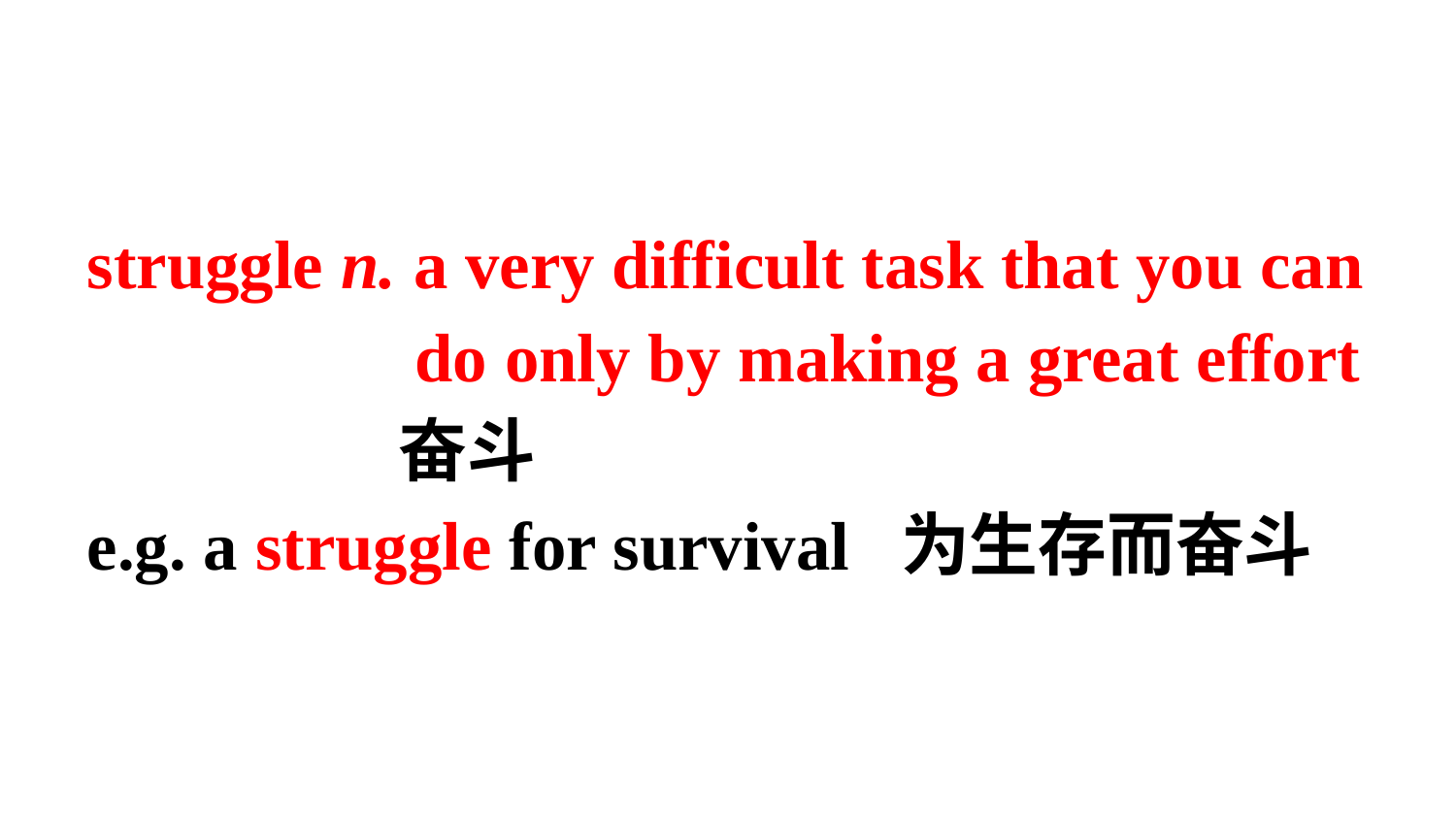

struggle n. a very difficult task that you can do only by making a great effort
                   奋斗
e.g. a struggle for survival  为生存而奋斗